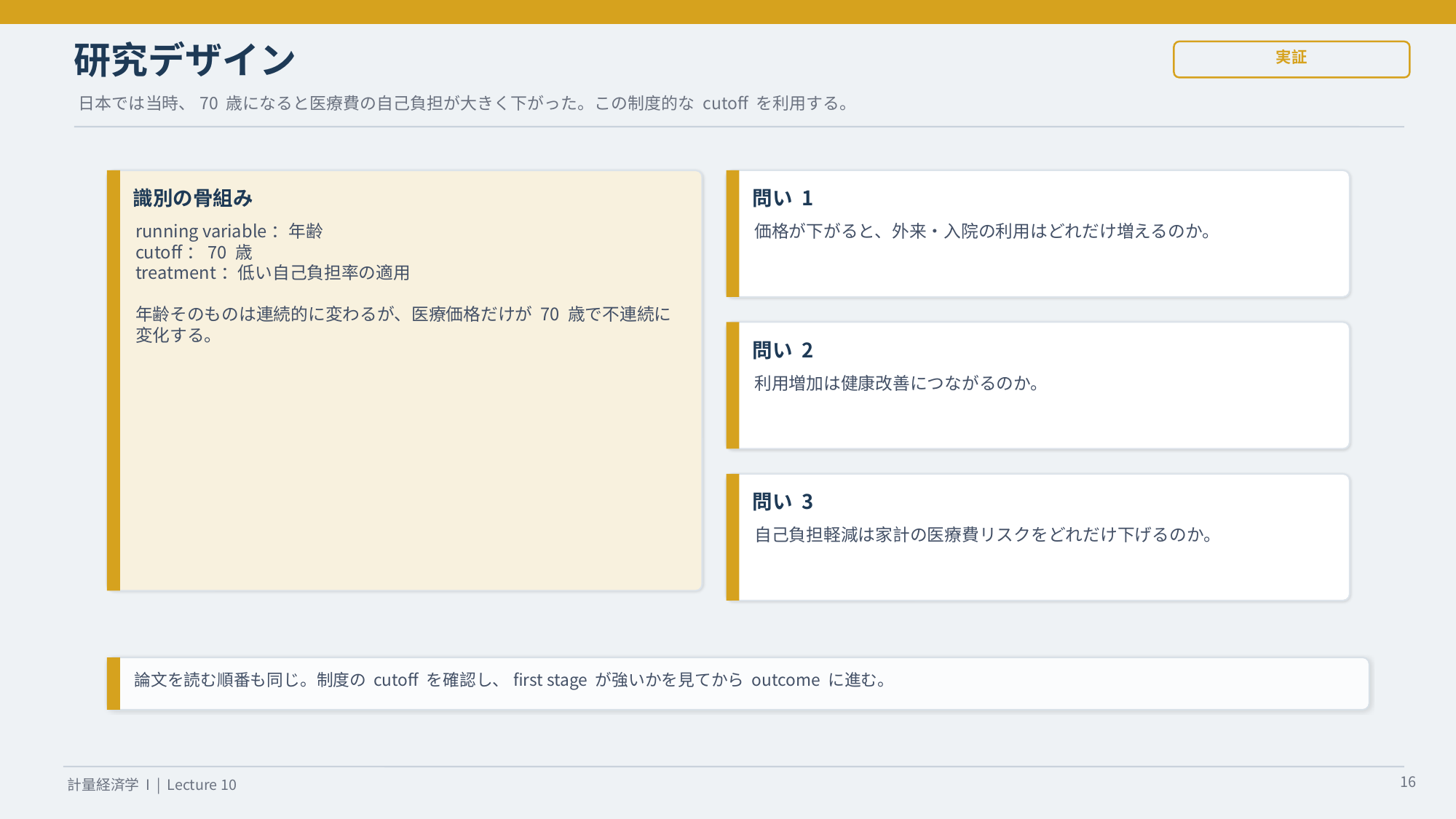

研究デザイン

実証
日本では当時、70 歳になると医療費の自己負担が大きく下がった。この制度的な cutoff を利用する。

識別の骨組み
問い 1
running variable：年齢
cutoff：70 歳
treatment：低い自己負担率の適用

年齢そのものは連続的に変わるが、医療価格だけが 70 歳で不連続に変化する。
価格が下がると、外来・入院の利用はどれだけ増えるのか。

問い 2
利用増加は健康改善につながるのか。

問い 3
自己負担軽減は家計の医療費リスクをどれだけ下げるのか。

論文を読む順番も同じ。制度の cutoff を確認し、first stage が強いかを見てから outcome に進む。

16
計量経済学 I  |  Lecture 10